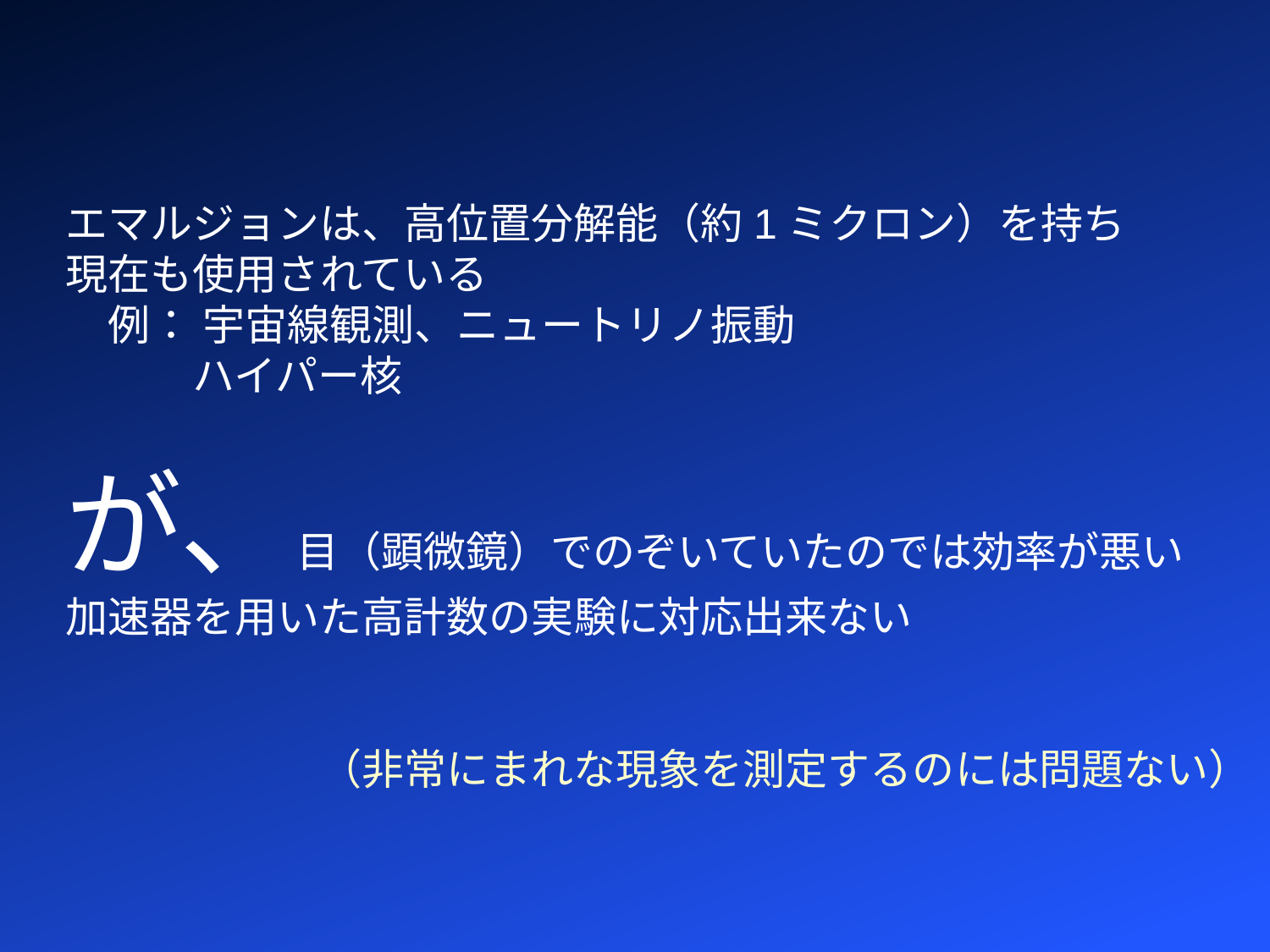

エマルジョンは、高位置分解能（約1ミクロン）を持ち
現在も使用されている
　例： 宇宙線観測、ニュートリノ振動
	ハイパー核

が、目（顕微鏡）でのぞいていたのでは効率が悪い
加速器を用いた高計数の実験に対応出来ない

		（非常にまれな現象を測定するのには問題ない）